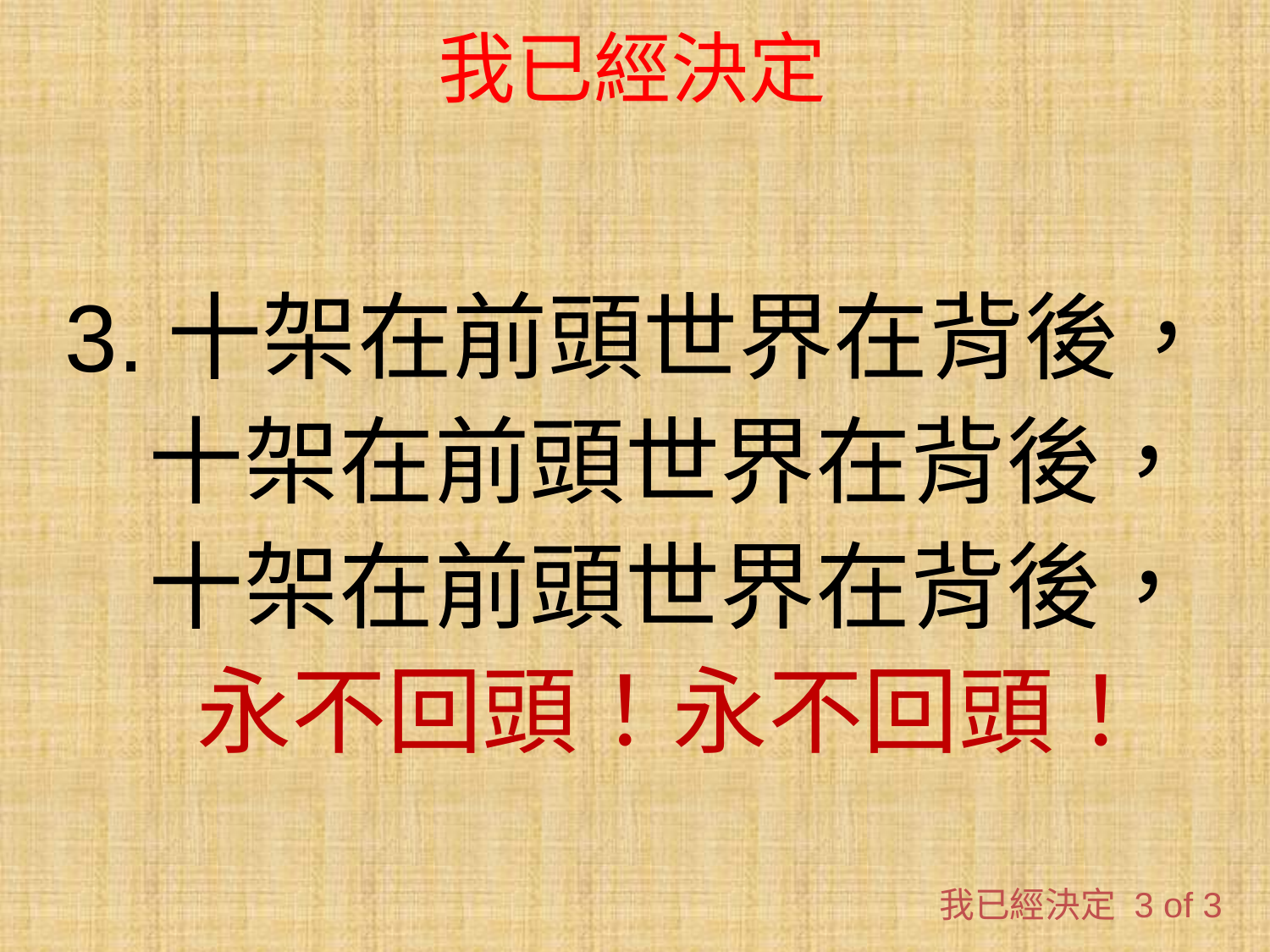

# 我已經決定
3.十架在前頭世界在背後，
  十架在前頭世界在背後，
  十架在前頭世界在背後，
  永不回頭！永不回頭！

我已經決定 3 of 3